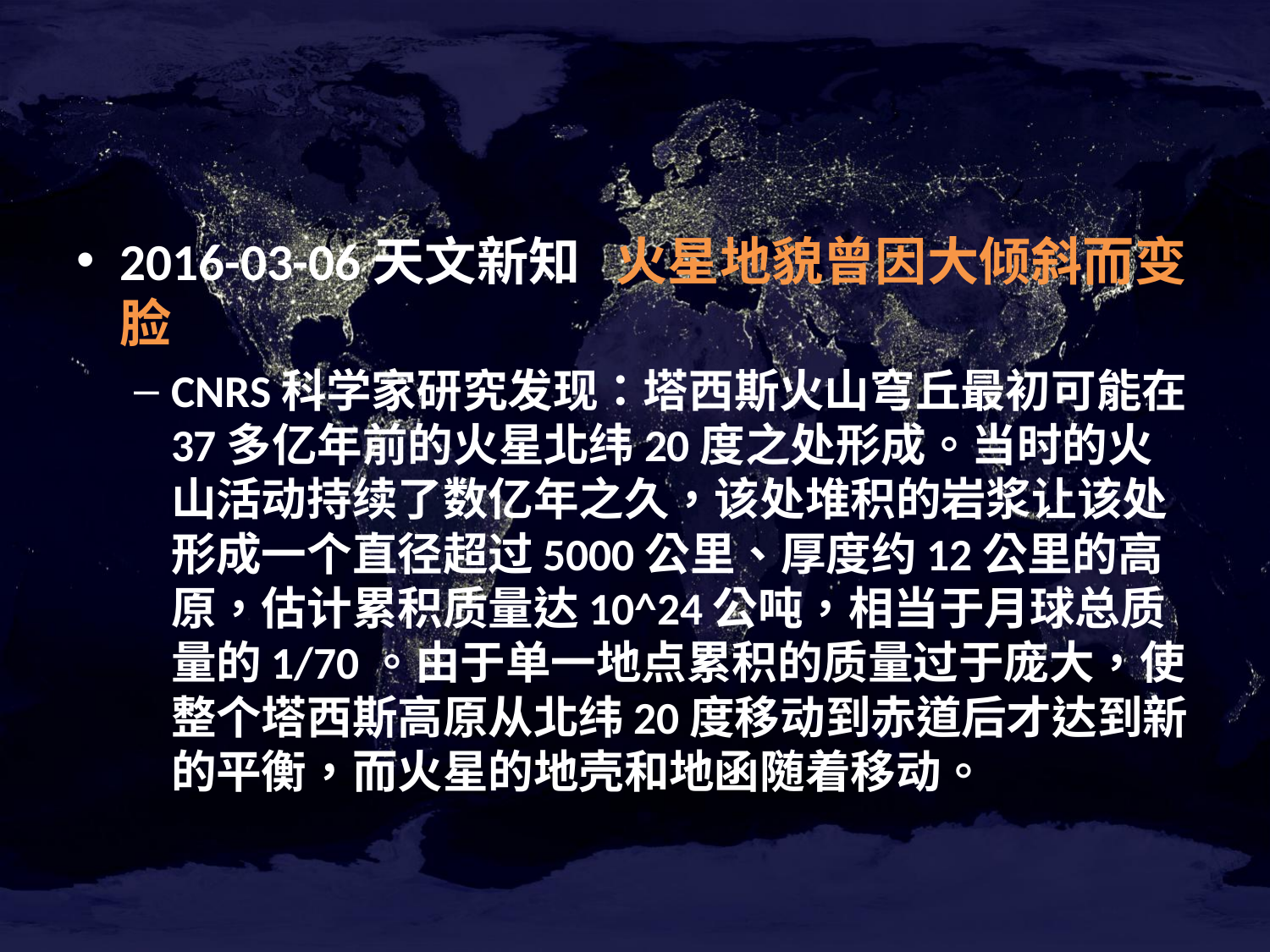

#
2016-03-06天文新知   火星地貌曾因大倾斜而变脸
CNRS科学家研究发现：塔西斯火山穹丘最初可能在37多亿年前的火星北纬20度之处形成。当时的火山活动持续了数亿年之久，该处堆积的岩浆让该处形成一个直径超过5000公里、厚度约12公里的高原，估计累积质量达10^24公吨，相当于月球总质量的1/70。由于单一地点累积的质量过于庞大，使整个塔西斯高原从北纬20度移动到赤道后才达到新的平衡，而火星的地壳和地函随着移动。